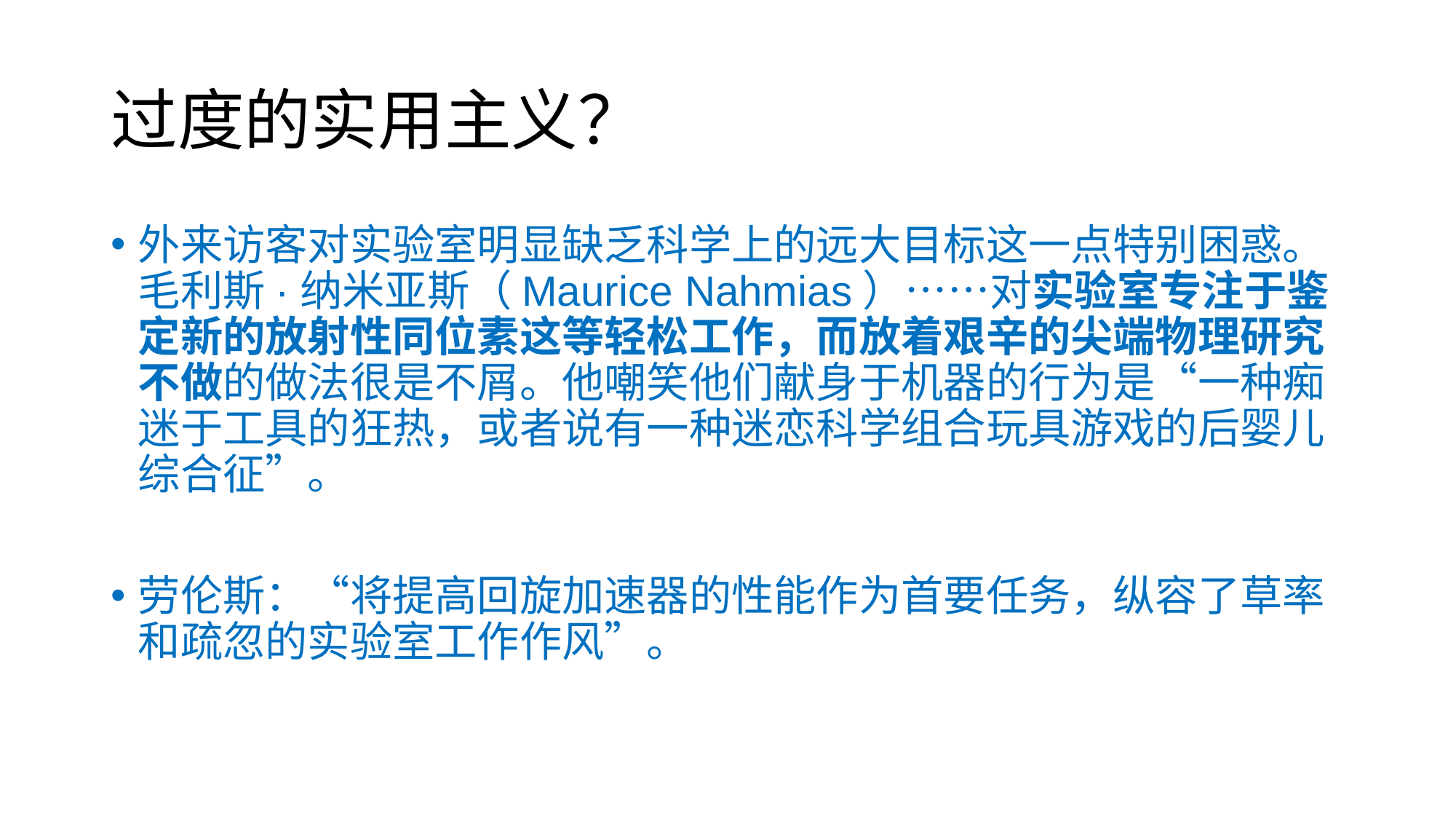

# 过度的实用主义？
外来访客对实验室明显缺乏科学上的远大目标这一点特别困惑。毛利斯·纳米亚斯（Maurice Nahmias）……对实验室专注于鉴定新的放射性同位素这等轻松工作，而放着艰辛的尖端物理研究不做的做法很是不屑。他嘲笑他们献身于机器的行为是“一种痴迷于工具的狂热，或者说有一种迷恋科学组合玩具游戏的后婴儿综合征”。

劳伦斯：“将提高回旋加速器的性能作为首要任务，纵容了草率和疏忽的实验室工作作风”。